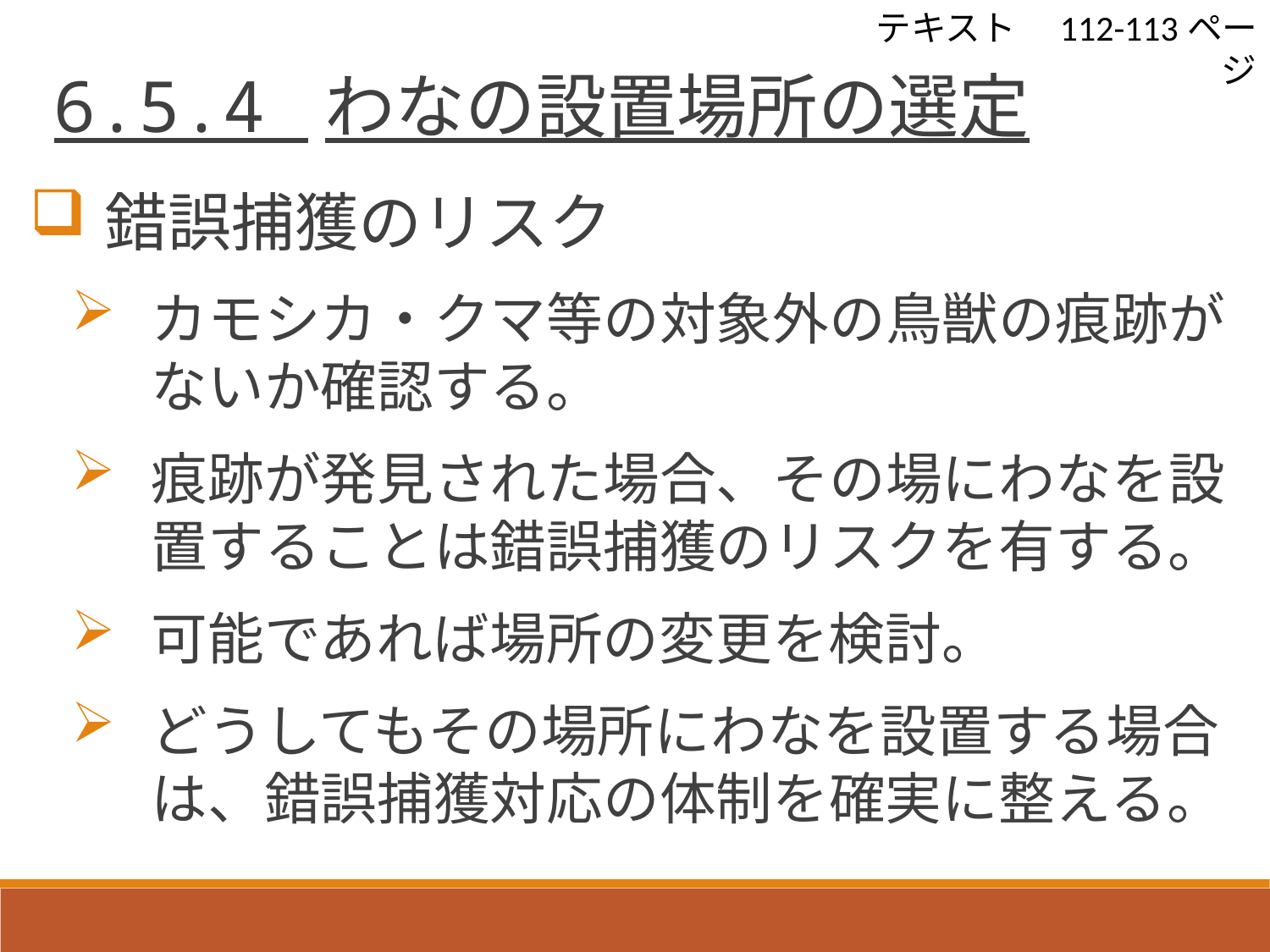

テキスト　112-113ページ
 6.5.4 わなの設置場所の選定
錯誤捕獲のリスク
カモシカ・クマ等の対象外の鳥獣の痕跡がないか確認する。
痕跡が発見された場合、その場にわなを設置することは錯誤捕獲のリスクを有する。
可能であれば場所の変更を検討。
どうしてもその場所にわなを設置する場合は、錯誤捕獲対応の体制を確実に整える。